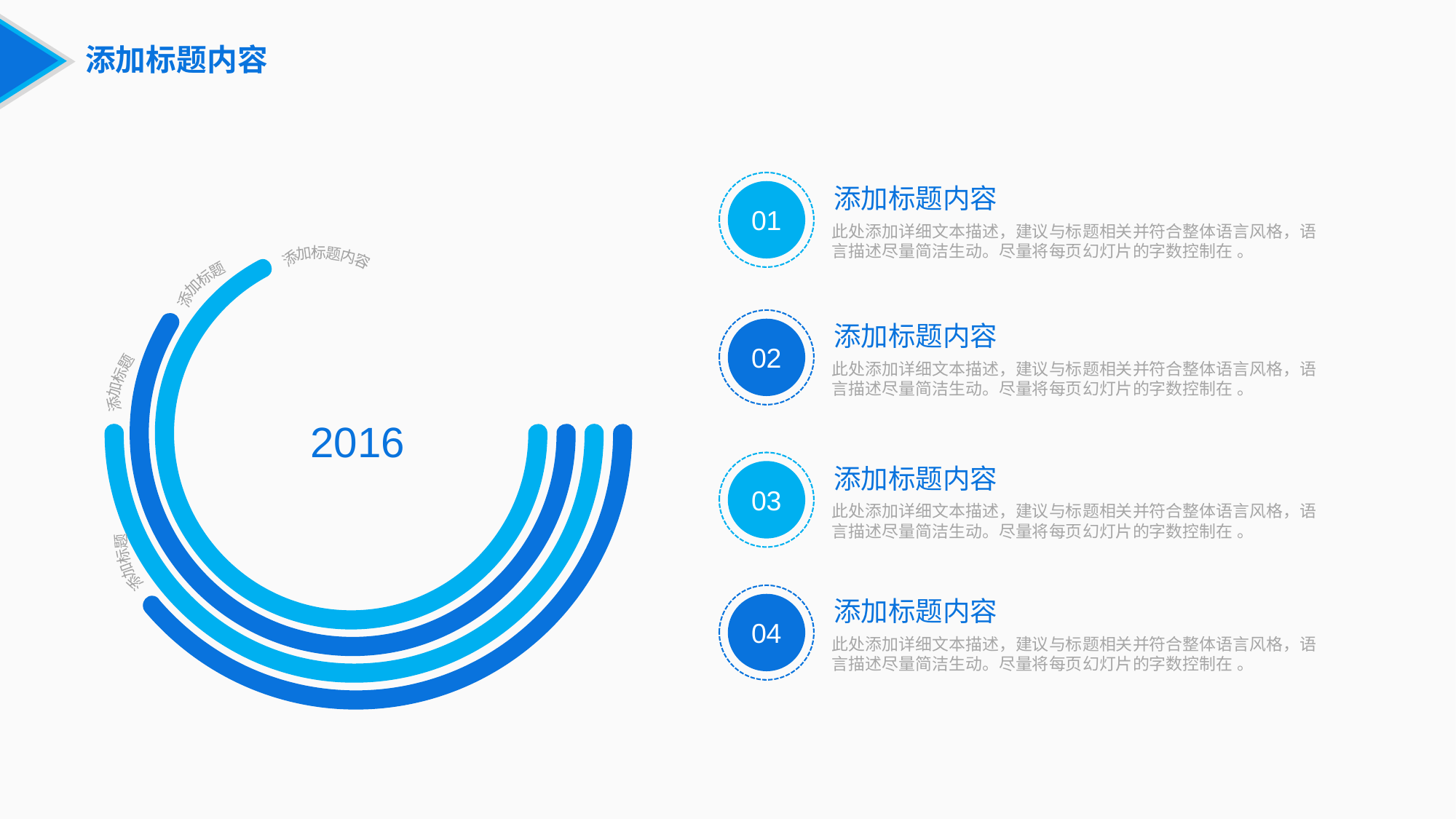

添加标题内容

添加标题内容
01
此处添加详细文本描述，建议与标题相关并符合整体语言风格，语言描述尽量简洁生动。尽量将每页幻灯片的字数控制在 。

添加标题内容

添加标题

添加标题内容
02

添加标题
此处添加详细文本描述，建议与标题相关并符合整体语言风格，语言描述尽量简洁生动。尽量将每页幻灯片的字数控制在 。
2016

添加标题内容
03
此处添加详细文本描述，建议与标题相关并符合整体语言风格，语言描述尽量简洁生动。尽量将每页幻灯片的字数控制在 。
添加标题

添加标题内容
04
此处添加详细文本描述，建议与标题相关并符合整体语言风格，语言描述尽量简洁生动。尽量将每页幻灯片的字数控制在 。